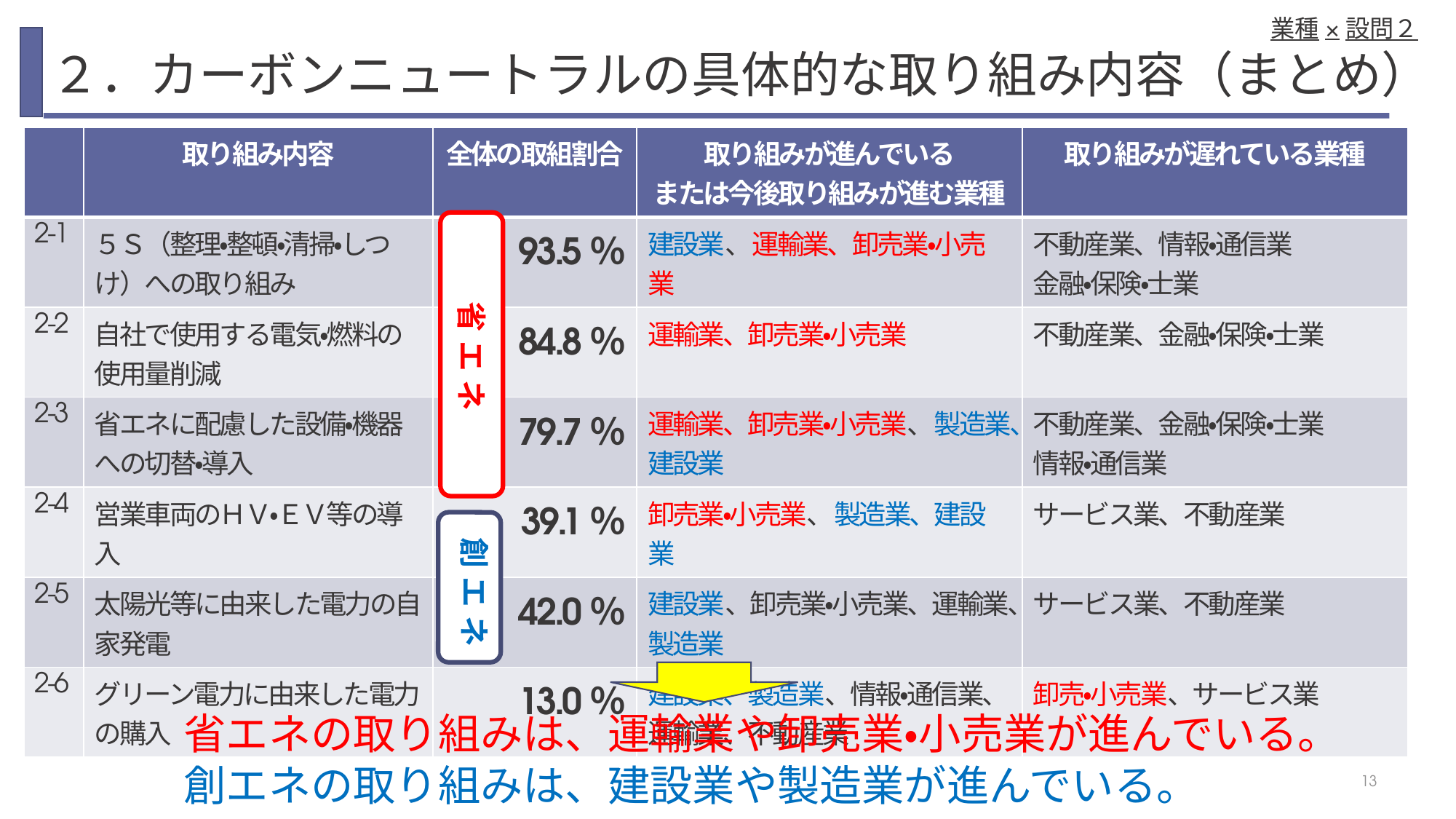

業種×設問２
# ２．カーボンニュートラルの具体的な取り組み内容（まとめ）
|  | 取り組み内容 | 全体の取組割合 | 取り組みが進んでいる または今後取り組みが進む業種 | 取り組みが遅れている業種 |
| --- | --- | --- | --- | --- |
| 2-1 | ５Ｓ（整理・整頓・清掃・しつけ）への取り組み | 93.5％ | 建設業、運輸業、卸売業・小売業 | 不動産業、情報・通信業 金融・保険・士業 |
| 2-2 | 自社で使用する電気・燃料の使用量削減 | 84.8％ | 運輸業、卸売業・小売業 | 不動産業、金融・保険・士業 |
| 2-3 | 省エネに配慮した設備・機器への切替・導入 | 79.7％ | 運輸業、卸売業・小売業、製造業、建設業 | 不動産業、金融・保険・士業 情報・通信業 |
| 2-4 | 営業車両のＨＶ・ＥＶ等の導入 | 39.1％ | 卸売業・小売業、製造業、建設業 | サービス業、不動産業 |
| 2-5 | 太陽光等に由来した電力の自家発電 | 42.0％ | 建設業、卸売業・小売業、運輸業、製造業 | サービス業、不動産業 |
| 2-6 | グリーン電力に由来した電力の購入 | 13.0％ | 建設業、製造業、情報・通信業、運輸業、不動産業 | 卸売・小売業、サービス業 |

省エネ

創エネ

省エネの取り組みは、運輸業や卸売業・小売業が進んでいる。
創エネの取り組みは、建設業や製造業が進んでいる。
13